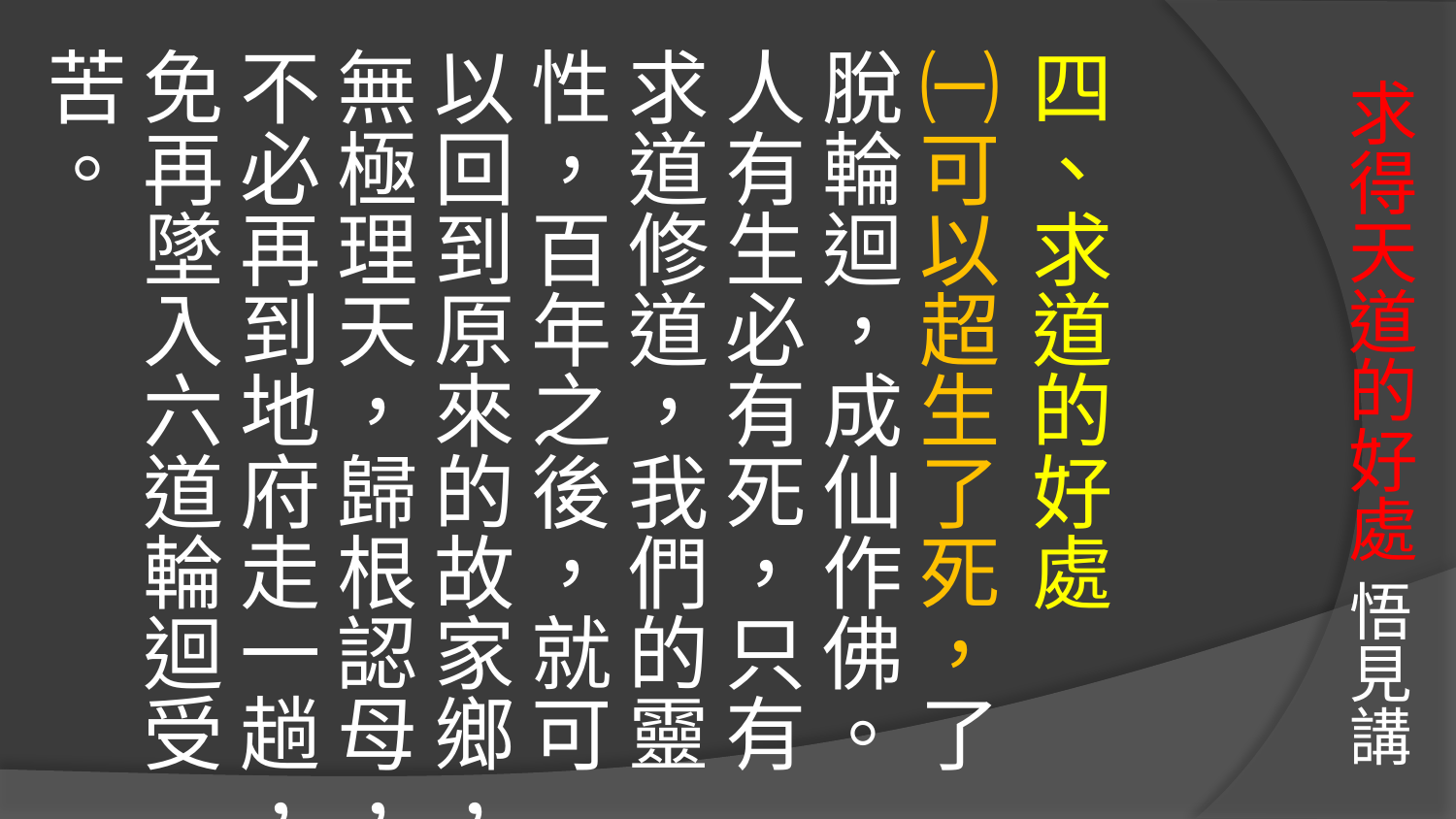

# 求得天道的好處 悟見講
四、求道的好處
㈠可以超生了死，了脫輪迴，成仙作佛。人有生必有死，只有求道修道，我們的靈性，百年之後，就可以回到原來的故家鄉，無極理天，歸根認母，不必再到地府走一趟，免再墜入六道輪迴受苦。